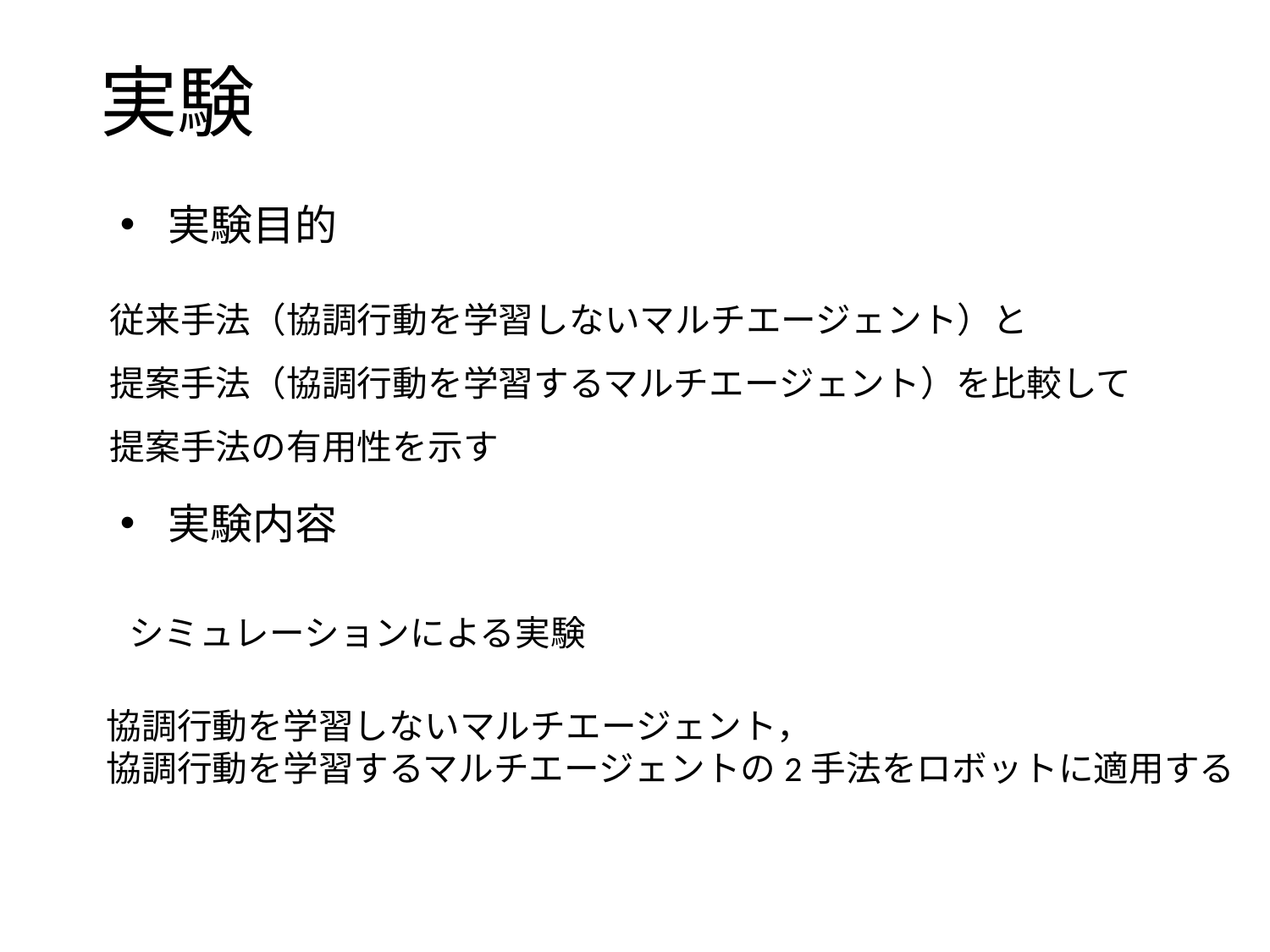

# 実験
実験目的
従来手法（協調行動を学習しないマルチエージェント）と
提案手法（協調行動を学習するマルチエージェント）を比較して
提案手法の有用性を示す
実験内容
シミュレーションによる実験
協調行動を学習しないマルチエージェント，
協調行動を学習するマルチエージェントの2手法をロボットに適用する